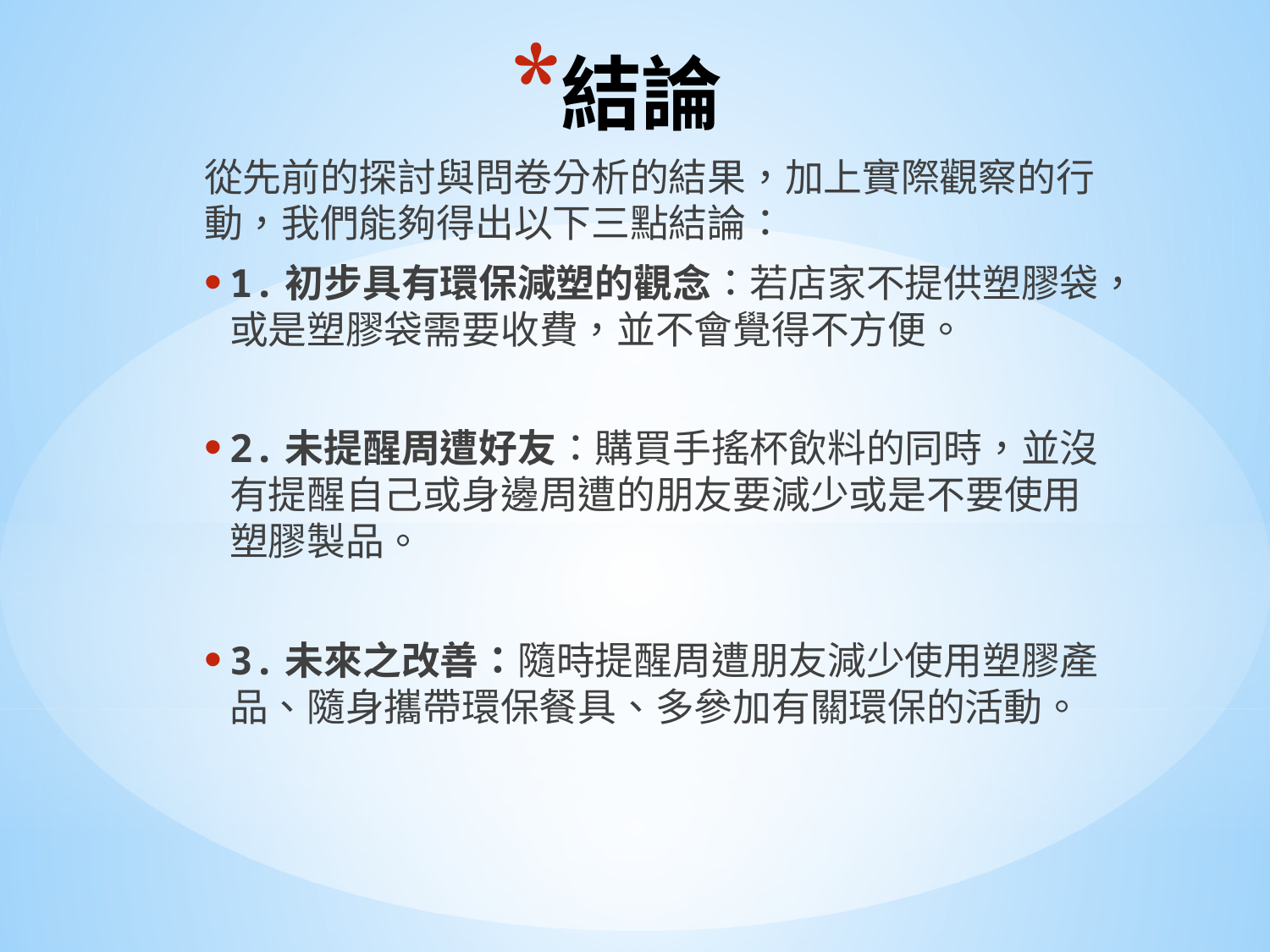

# 結論
從先前的探討與問卷分析的結果，加上實際觀察的行動，我們能夠得出以下三點結論：
1.初步具有環保減塑的觀念：若店家不提供塑膠袋，或是塑膠袋需要收費，並不會覺得不方便。

2.未提醒周遭好友：購買手搖杯飲料的同時，並沒有提醒自己或身邊周遭的朋友要減少或是不要使用塑膠製品。

3.未來之改善：隨時提醒周遭朋友減少使用塑膠產品、隨身攜帶環保餐具、多參加有關環保的活動。